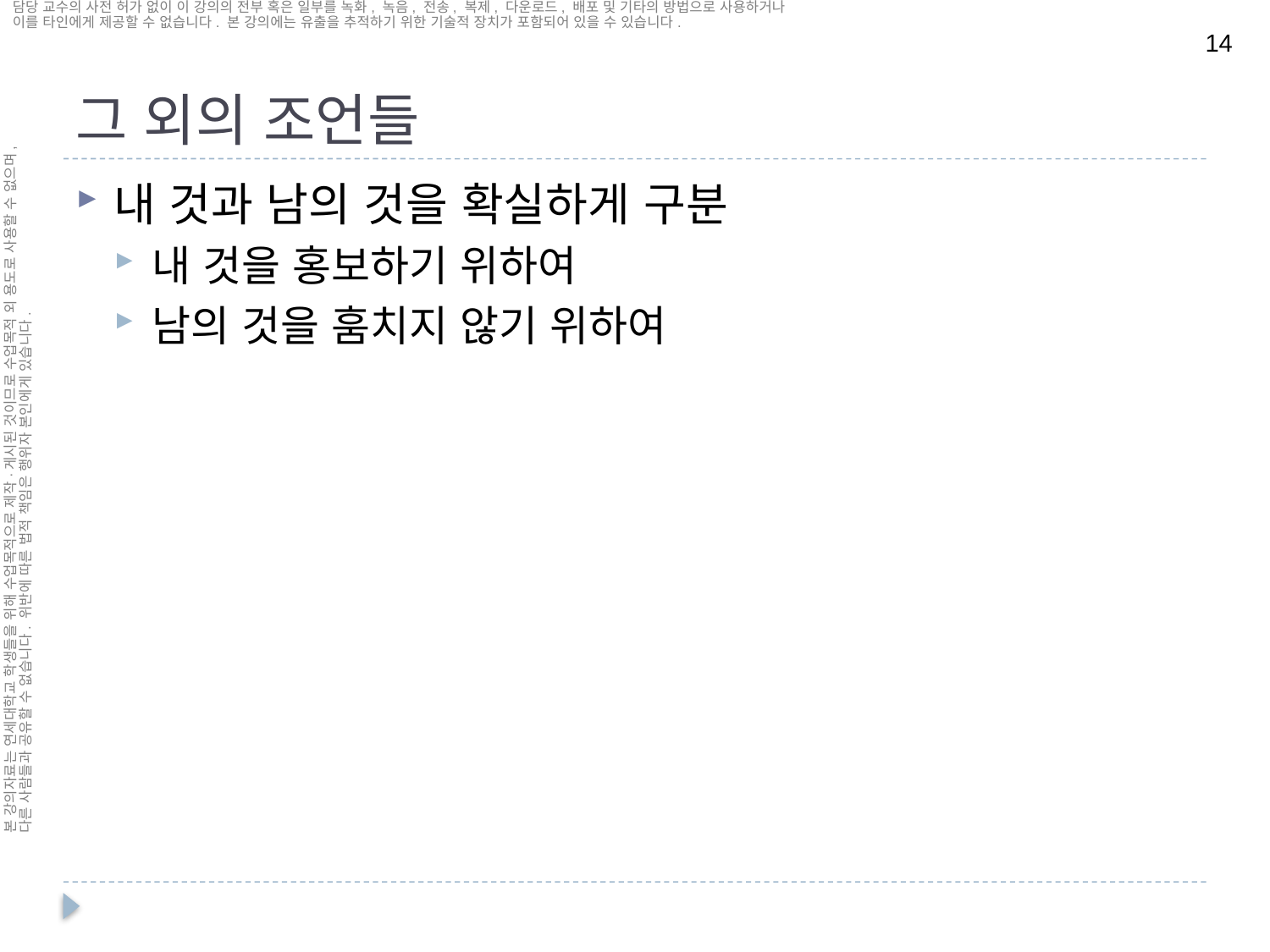

# 그 외의 조언들
14
내 것과 남의 것을 확실하게 구분
내 것을 홍보하기 위하여
남의 것을 훔치지 않기 위하여